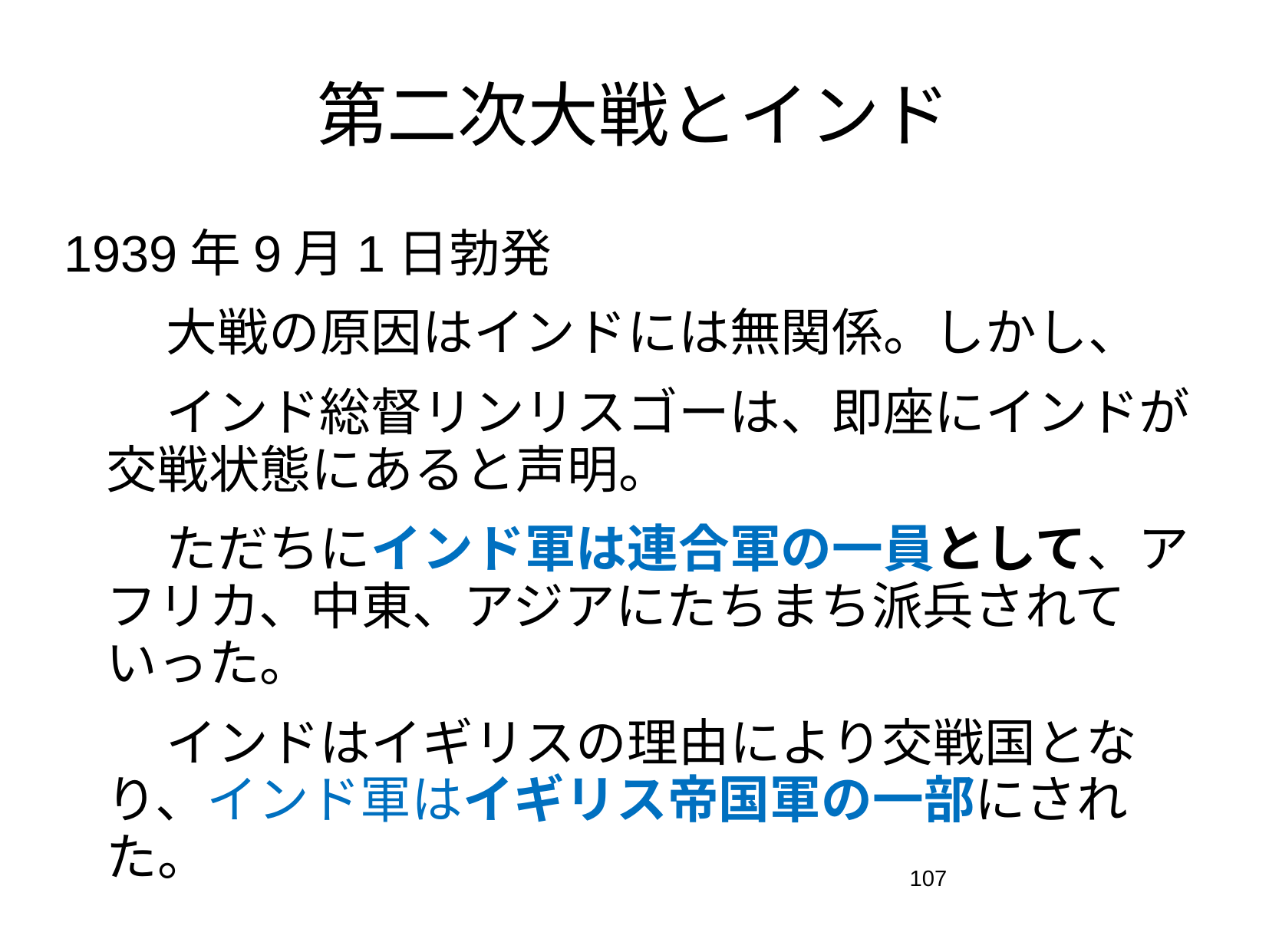

# 第二次大戦とインド
1939年9月1日勃発
　　大戦の原因はインドには無関係。しかし、
　　インド総督リンリスゴーは、即座にインドが交戦状態にあると声明。
　　ただちにインド軍は連合軍の一員として、アフリカ、中東、アジアにたちまち派兵されていった。
　　インドはイギリスの理由により交戦国となり、インド軍はイギリス帝国軍の一部にされた。

107